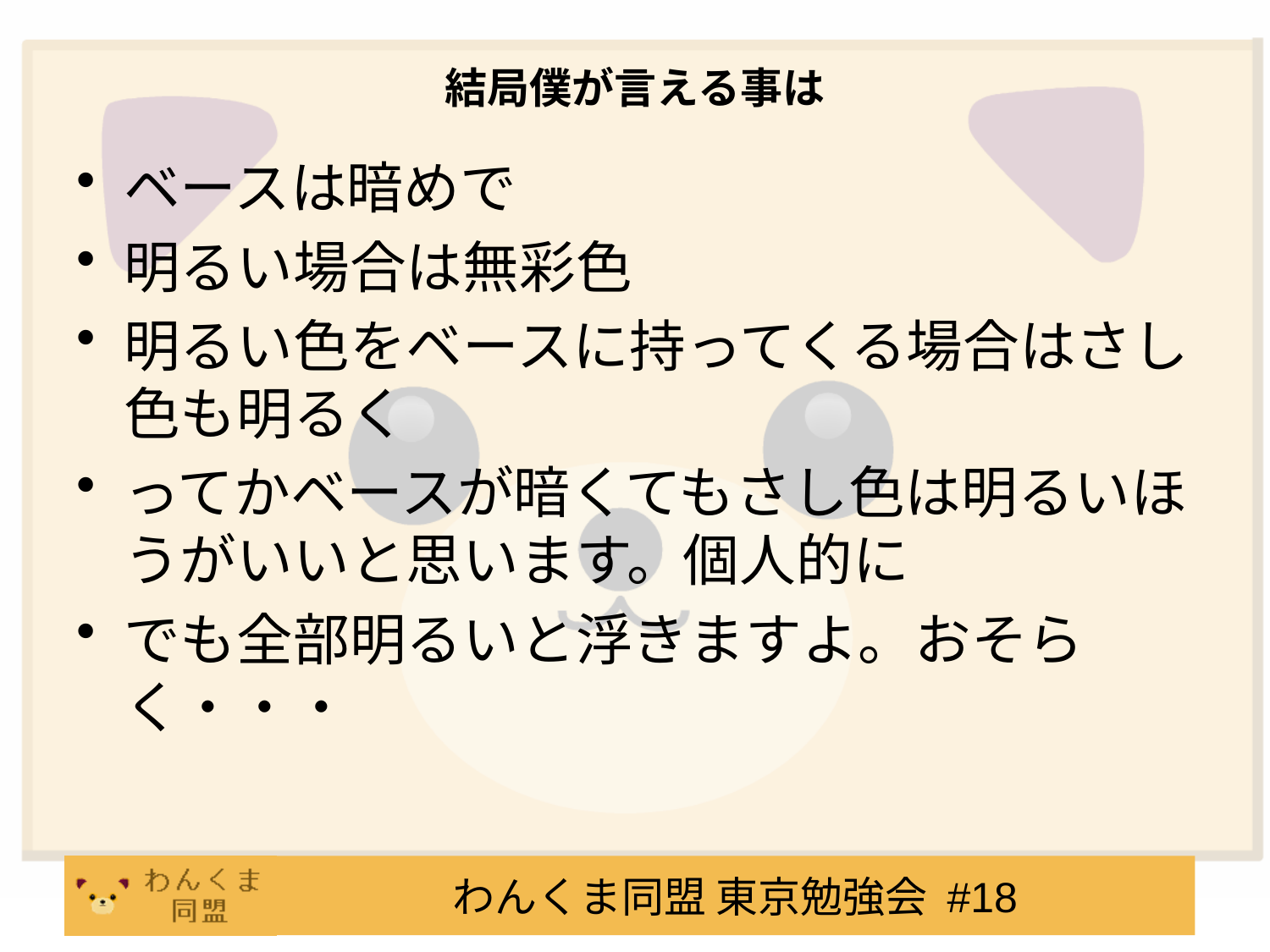

# 結局僕が言える事は
ベースは暗めで
明るい場合は無彩色
明るい色をベースに持ってくる場合はさし色も明るく
ってかベースが暗くてもさし色は明るいほうがいいと思います。個人的に
でも全部明るいと浮きますよ。おそらく・・・